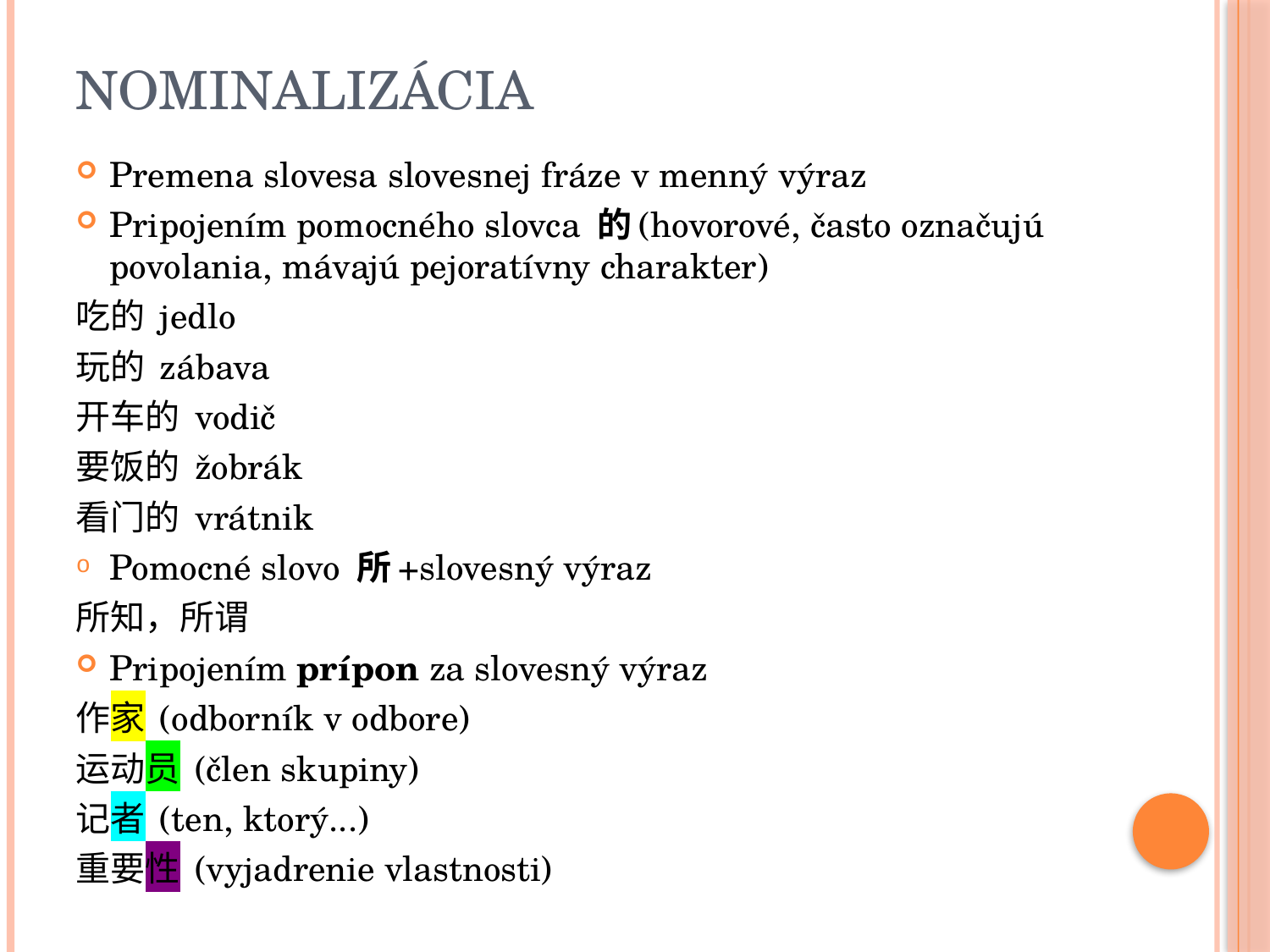

# Nominalizácia
Premena slovesa slovesnej fráze v menný výraz
Pripojením pomocného slovca 的(hovorové, často označujú povolania, mávajú pejoratívny charakter)
吃的 jedlo
玩的 zábava
开车的 vodič
要饭的 žobrák
看门的 vrátnik
Pomocné slovo 所+slovesný výraz
所知，所谓
Pripojením prípon za slovesný výraz
作家 (odborník v odbore)
运动员 (člen skupiny)
记者 (ten, ktorý...)
重要性 (vyjadrenie vlastnosti)